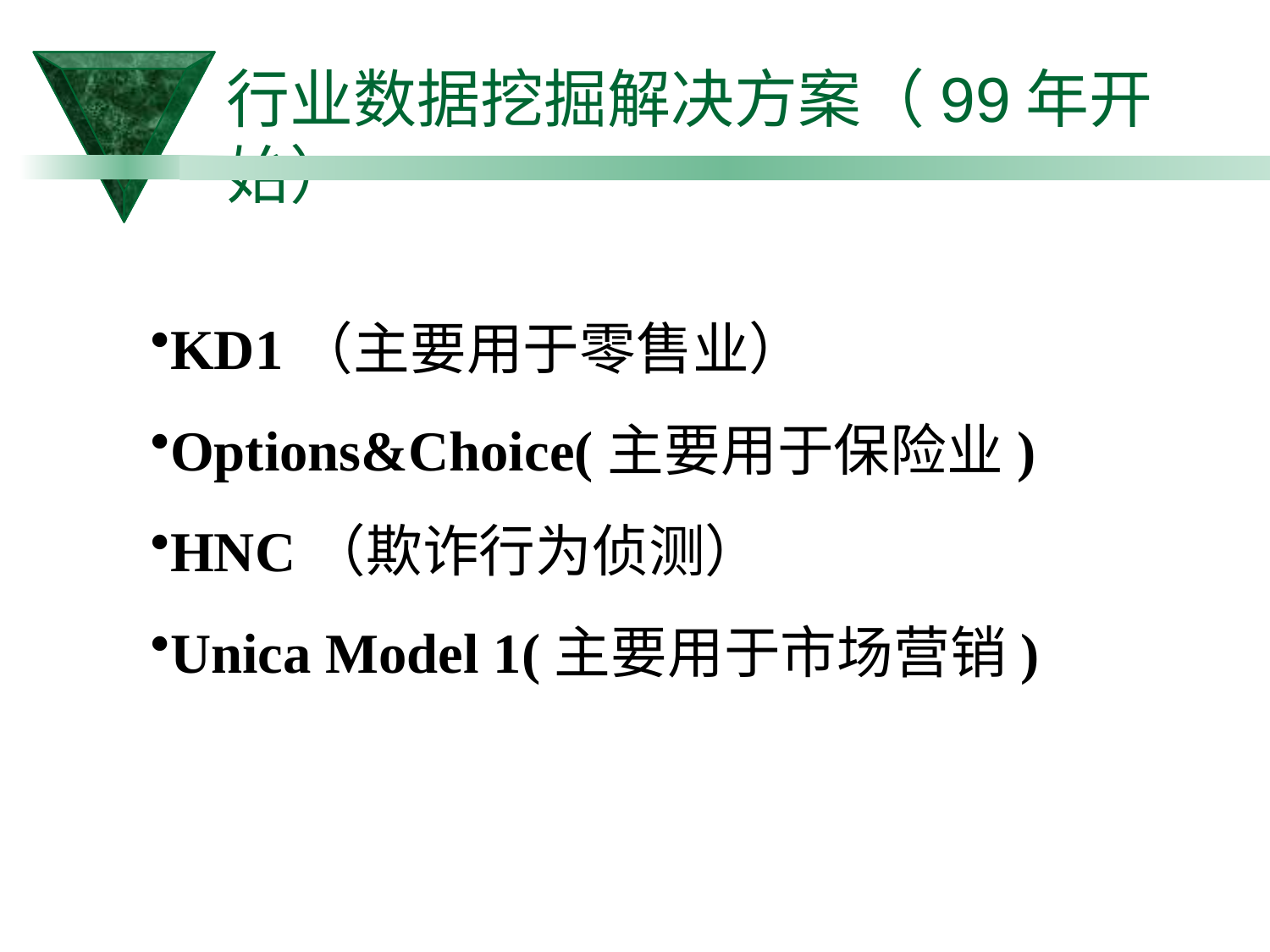

行业数据挖掘解决方案（99年开始）

KD1（主要用于零售业）
Options&Choice(主要用于保险业)
HNC（欺诈行为侦测）
Unica Model 1(主要用于市场营销)